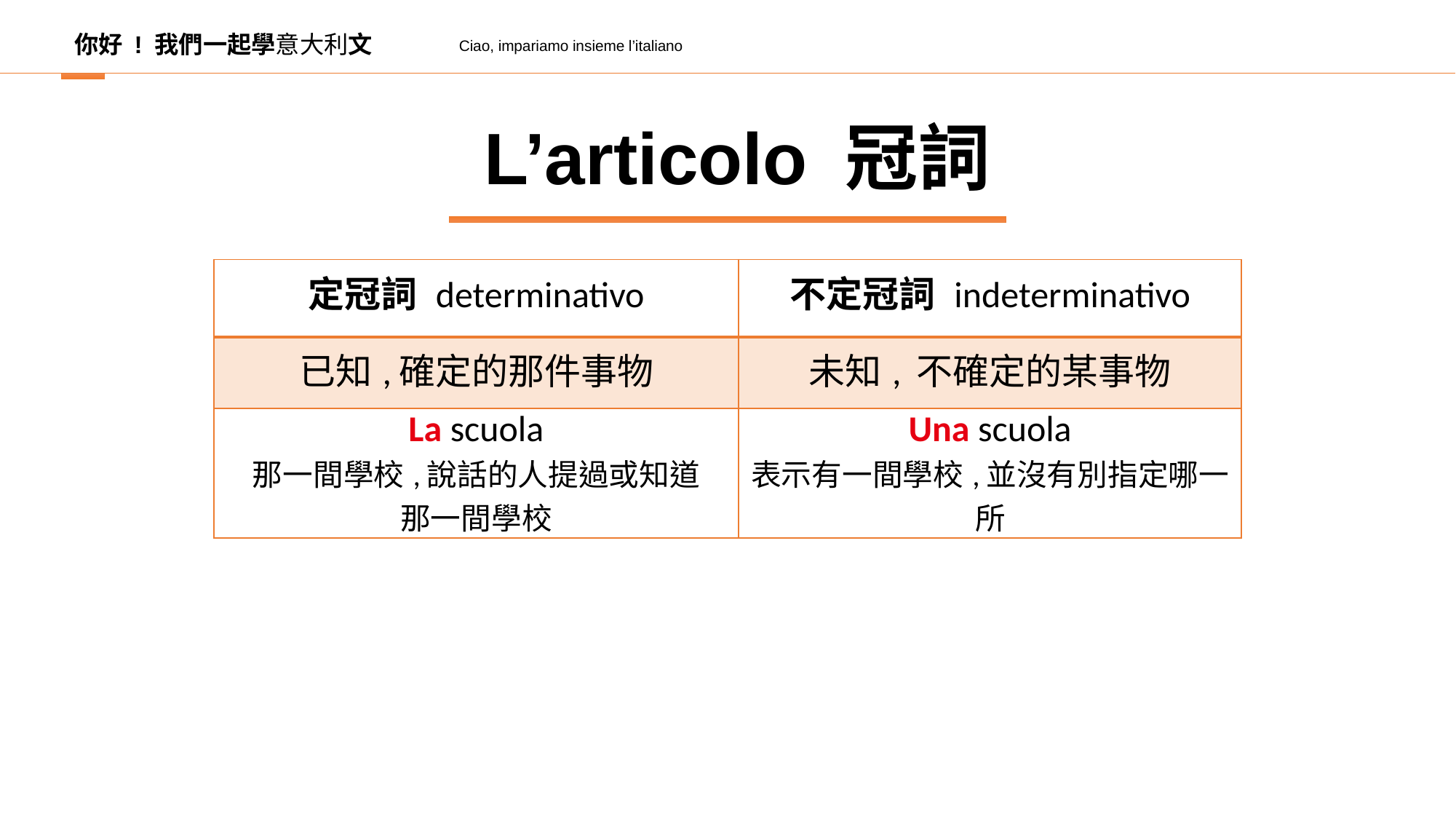

你好 ! 我們一起學意大利文
Ciao, impariamo insieme l’italiano

L’articolo 冠詞

| 定冠詞 determinativo | 不定冠詞 indeterminativo |
| --- | --- |
| 已知,確定的那件事物 | 未知, 不確定的某事物 |
| La scuola 那一間學校,說話的人提過或知道 那一間學校 | Una scuola 表示有一間學校,並沒有別指定哪一所 |